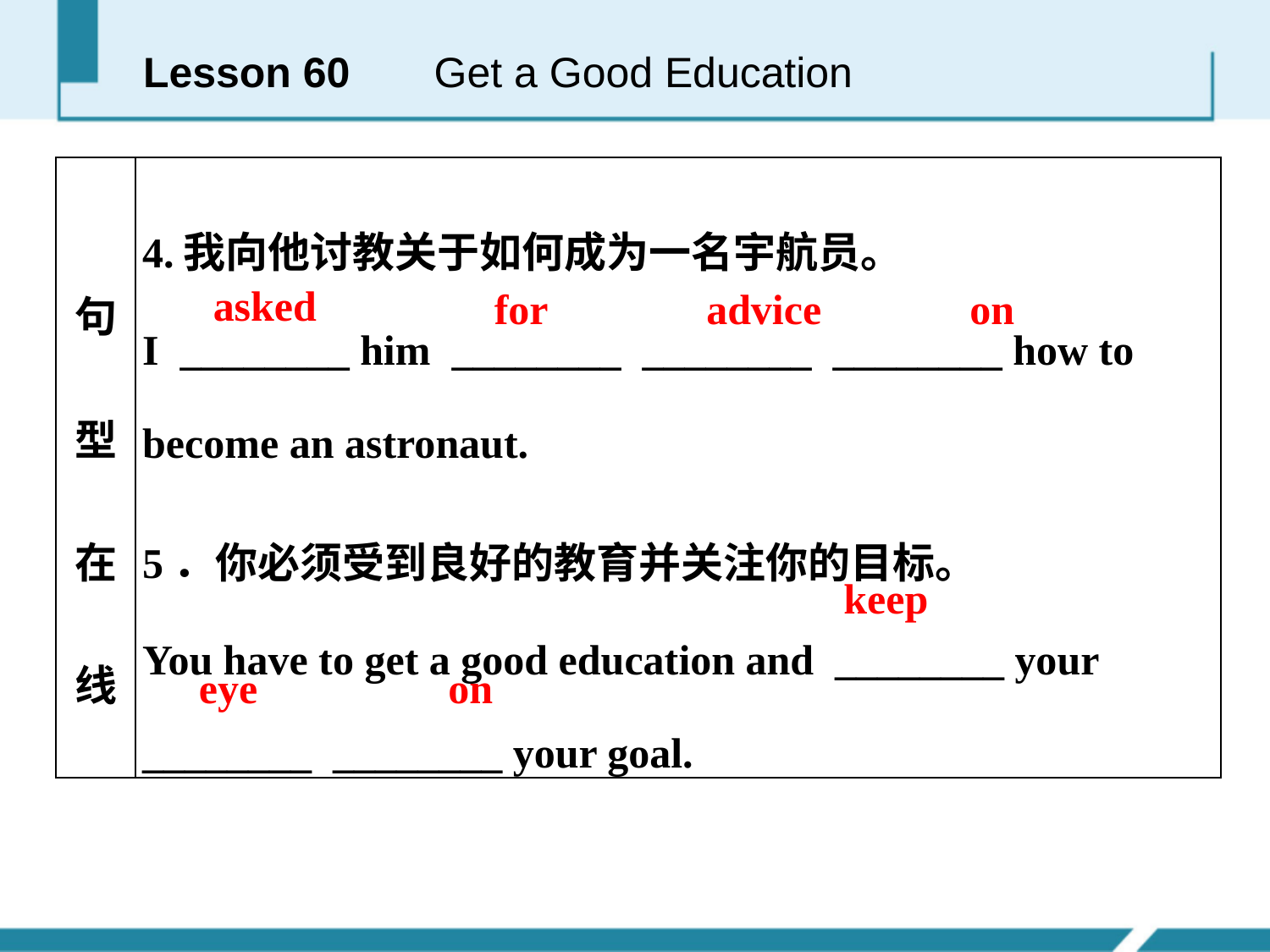

Lesson 60 　 Get a Good Education
| 句型在线 | 4.我向他讨教关于如何成为一名宇航员。 I \_\_\_\_\_\_\_\_ him \_\_\_\_\_\_\_\_ \_\_\_\_\_\_\_\_ \_\_\_\_\_\_\_\_ how to become an astronaut. 5．你必须受到良好的教育并关注你的目标。 You have to get a good education and \_\_\_\_\_\_\_\_ your \_\_\_\_\_\_\_\_ \_\_\_\_\_\_\_\_ your goal. |
| --- | --- |
asked
for               advice              on
keep
eye                  on